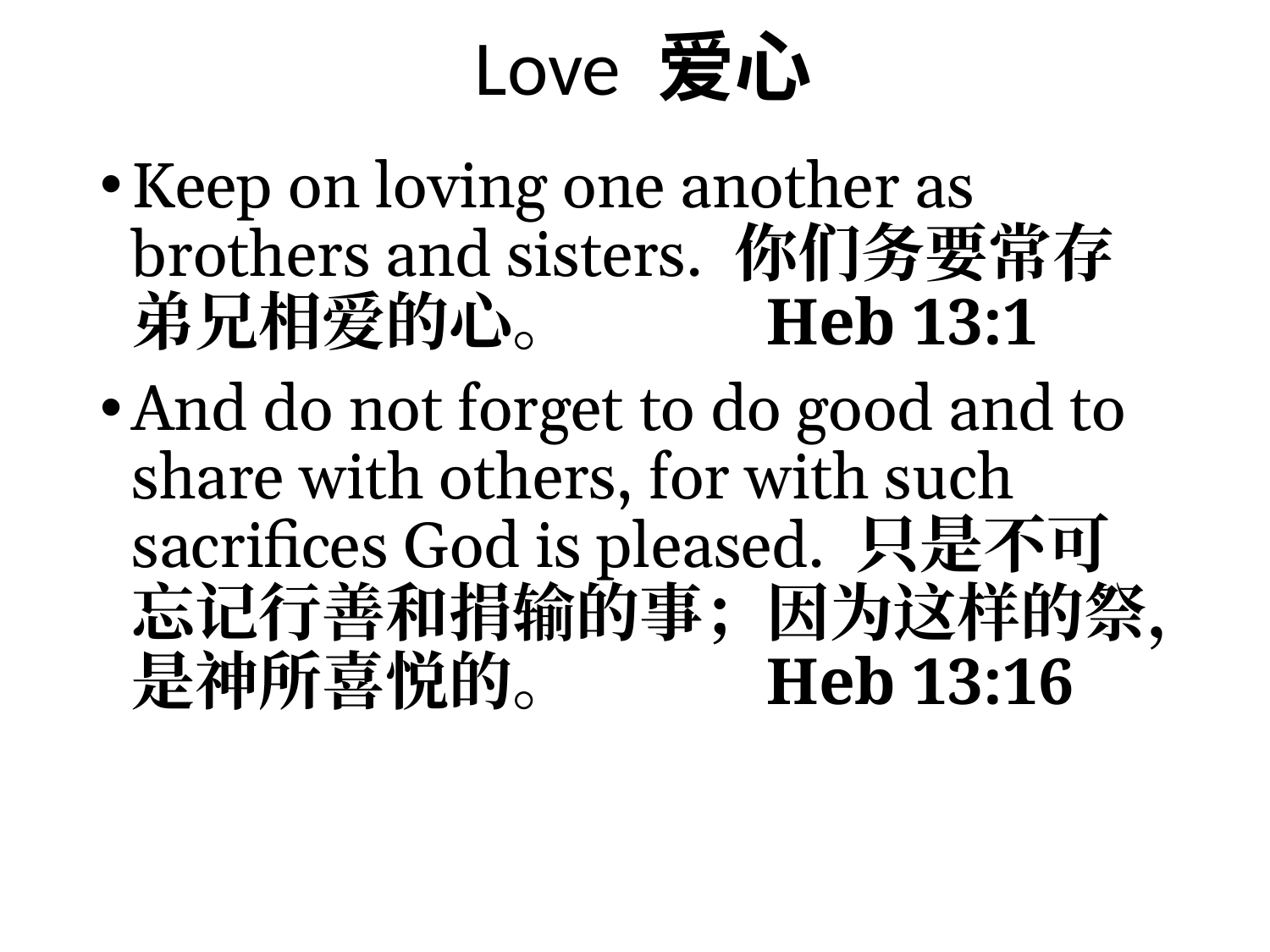

# Love 爱心
Keep on loving one another as brothers and sisters. 你们务要常存弟兄相爱的心。		Heb 13:1
And do not forget to do good and to share with others, for with such sacrifices God is pleased. 只是不可忘记行善和捐输的事；因为这样的祭，是神所喜悦的。		Heb 13:16